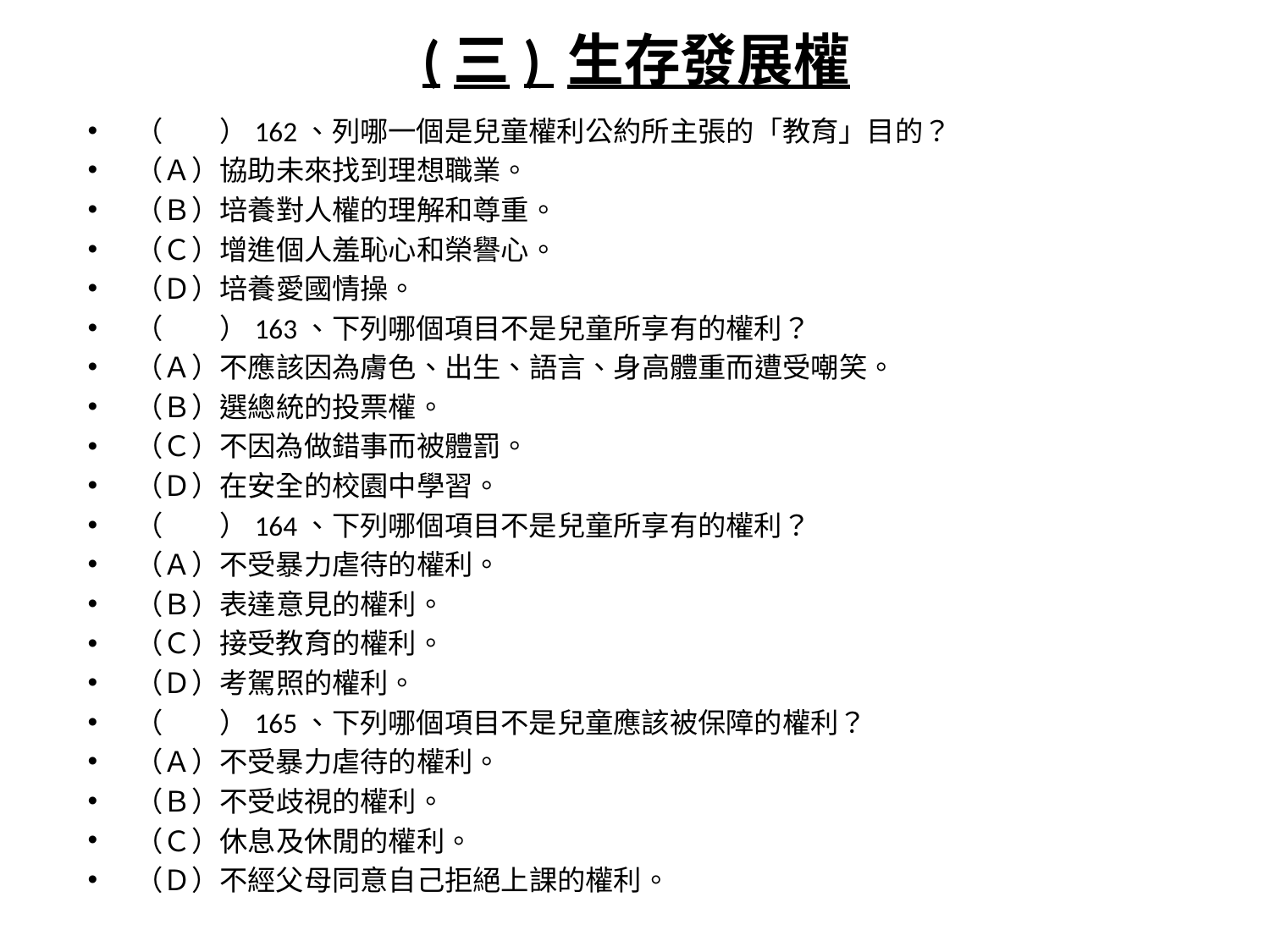

# (三) 生存發展權
（　　）162、列哪一個是兒童權利公約所主張的「教育」目的？
（Ａ）協助未來找到理想職業。
（Ｂ）培養對人權的理解和尊重。
（Ｃ）增進個人羞恥心和榮譽心。
（Ｄ）培養愛國情操。
（　　）163、下列哪個項目不是兒童所享有的權利？
（Ａ）不應該因為膚色、出生、語言、身高體重而遭受嘲笑。
（Ｂ）選總統的投票權。
（Ｃ）不因為做錯事而被體罰。
（Ｄ）在安全的校園中學習。
（　　）164、下列哪個項目不是兒童所享有的權利？
（Ａ）不受暴力虐待的權利。
（Ｂ）表達意見的權利。
（Ｃ）接受教育的權利。
（Ｄ）考駕照的權利。
（　　）165、下列哪個項目不是兒童應該被保障的權利？
（Ａ）不受暴力虐待的權利。
（Ｂ）不受歧視的權利。
（Ｃ）休息及休閒的權利。
（Ｄ）不經父母同意自己拒絕上課的權利。